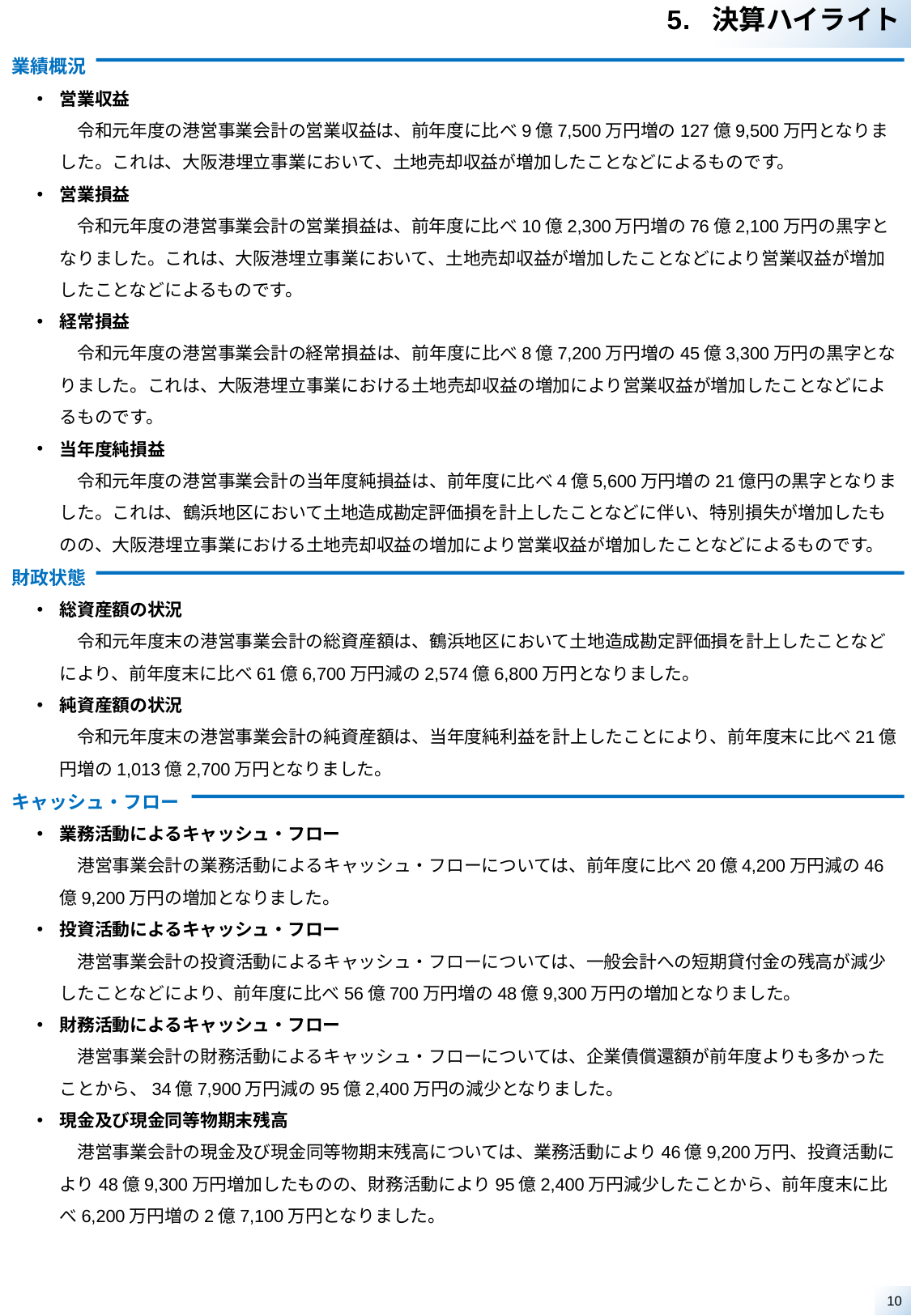

決算ハイライト
業績概況
営業収益
　令和元年度の港営事業会計の営業収益は、前年度に比べ9億7,500万円増の127億9,500万円となりました。これは、大阪港埋立事業において、土地売却収益が増加したことなどによるものです。
営業損益
　令和元年度の港営事業会計の営業損益は、前年度に比べ10億2,300万円増の76億2,100万円の黒字となりました。これは、大阪港埋立事業において、土地売却収益が増加したことなどにより営業収益が増加したことなどによるものです。
経常損益
　令和元年度の港営事業会計の経常損益は、前年度に比べ8億7,200万円増の45億3,300万円の黒字となりました。これは、大阪港埋立事業における土地売却収益の増加により営業収益が増加したことなどによるものです。
当年度純損益
　令和元年度の港営事業会計の当年度純損益は、前年度に比べ4億5,600万円増の21億円の黒字となりました。これは、鶴浜地区において土地造成勘定評価損を計上したことなどに伴い、特別損失が増加したものの、大阪港埋立事業における土地売却収益の増加により営業収益が増加したことなどによるものです。
財政状態
総資産額の状況
　令和元年度末の港営事業会計の総資産額は、鶴浜地区において土地造成勘定評価損を計上したことなどにより、前年度末に比べ61億6,700万円減の2,574億6,800万円となりました。
純資産額の状況
　令和元年度末の港営事業会計の純資産額は、当年度純利益を計上したことにより、前年度末に比べ21億円増の1,013億2,700万円となりました。
キャッシュ・フロー
業務活動によるキャッシュ・フロー
　港営事業会計の業務活動によるキャッシュ・フローについては、前年度に比べ20億4,200万円減の46億9,200万円の増加となりました。
投資活動によるキャッシュ・フロー
　港営事業会計の投資活動によるキャッシュ・フローについては、一般会計への短期貸付金の残高が減少したことなどにより、前年度に比べ56億700万円増の48億9,300万円の増加となりました。
財務活動によるキャッシュ・フロー
　港営事業会計の財務活動によるキャッシュ・フローについては、企業債償還額が前年度よりも多かったことから、34億7,900万円減の95億2,400万円の減少となりました。
現金及び現金同等物期末残高
　港営事業会計の現金及び現金同等物期末残高については、業務活動により46億9,200万円、投資活動により48億9,300万円増加したものの、財務活動により95億2,400万円減少したことから、前年度末に比べ6,200万円増の2億7,100万円となりました。
10